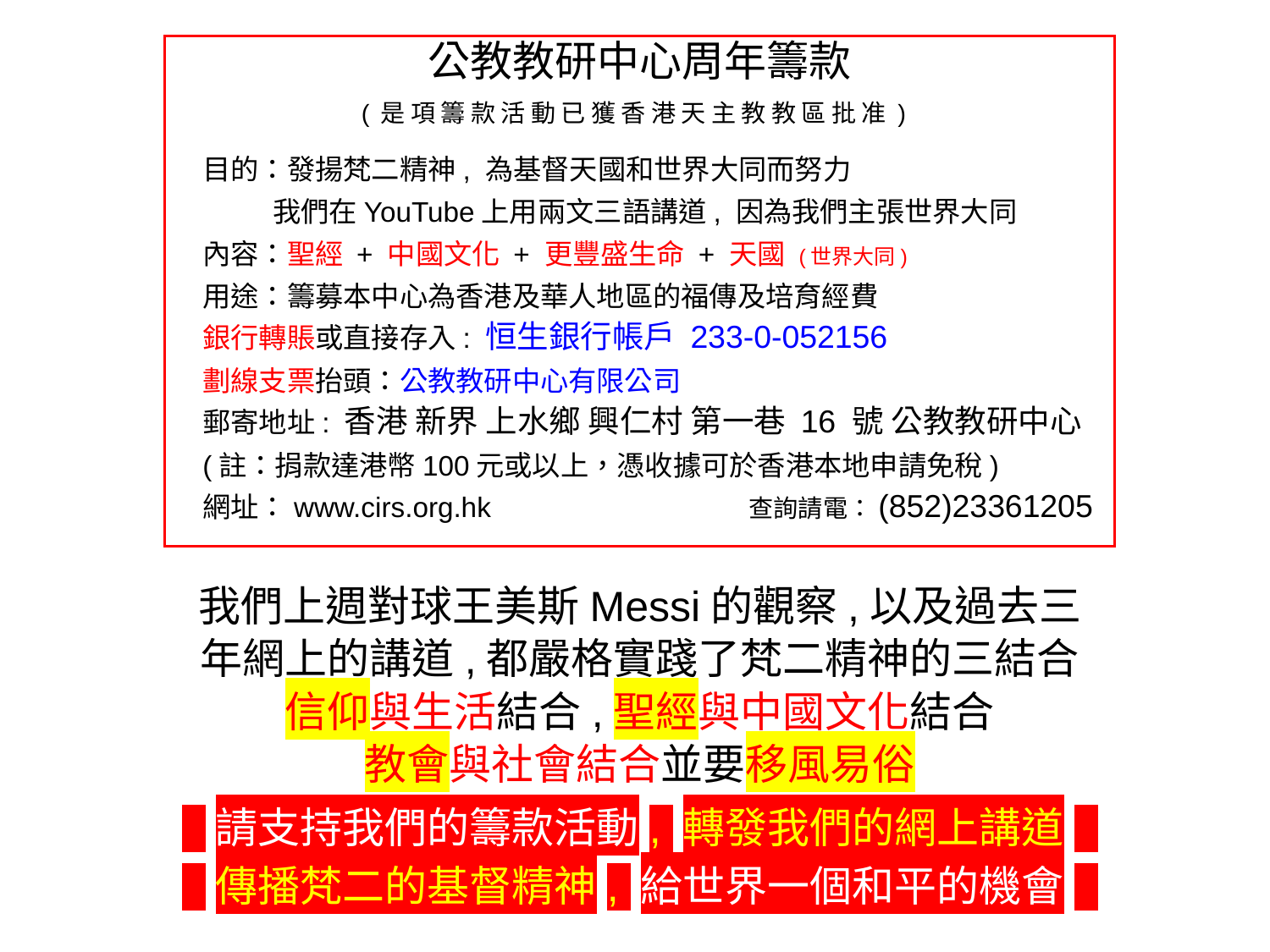

公教教研中心周年籌款
(是項籌款活動已獲香港天主教教區批准)
目的：發揚梵二精神, 為基督天國和世界大同而努力
          我們在YouTube上用兩文三語講道, 因為我們主張世界大同
內容：聖經 + 中國文化 + 更豐盛生命 + 天國 (世界大同)
用途：籌募本中心為香港及華人地區的福傳及培育經費
銀行轉賬或直接存入: 恒生銀行帳戶 233-0-052156
劃線支票抬頭：公教教研中心有限公司
郵寄地址: 香港 新界 上水鄉 興仁村 第一巷 16 號 公教教研中心
(註：捐款達港幣100元或以上，憑收據可於香港本地申請免稅)
網址：www.cirs.org.hk                                    查詢請電：(852)23361205

我們上週對球王美斯Messi的觀察,以及過去三年網上的講道,都嚴格實踐了梵二精神的三結合
信仰與生活結合,聖經與中國文化結合
教會與社會結合並要移風易俗
1請支持我們的籌款活動, 轉發我們的網上講道1
1傳播梵二的基督精神, 給世界一個和平的機會1